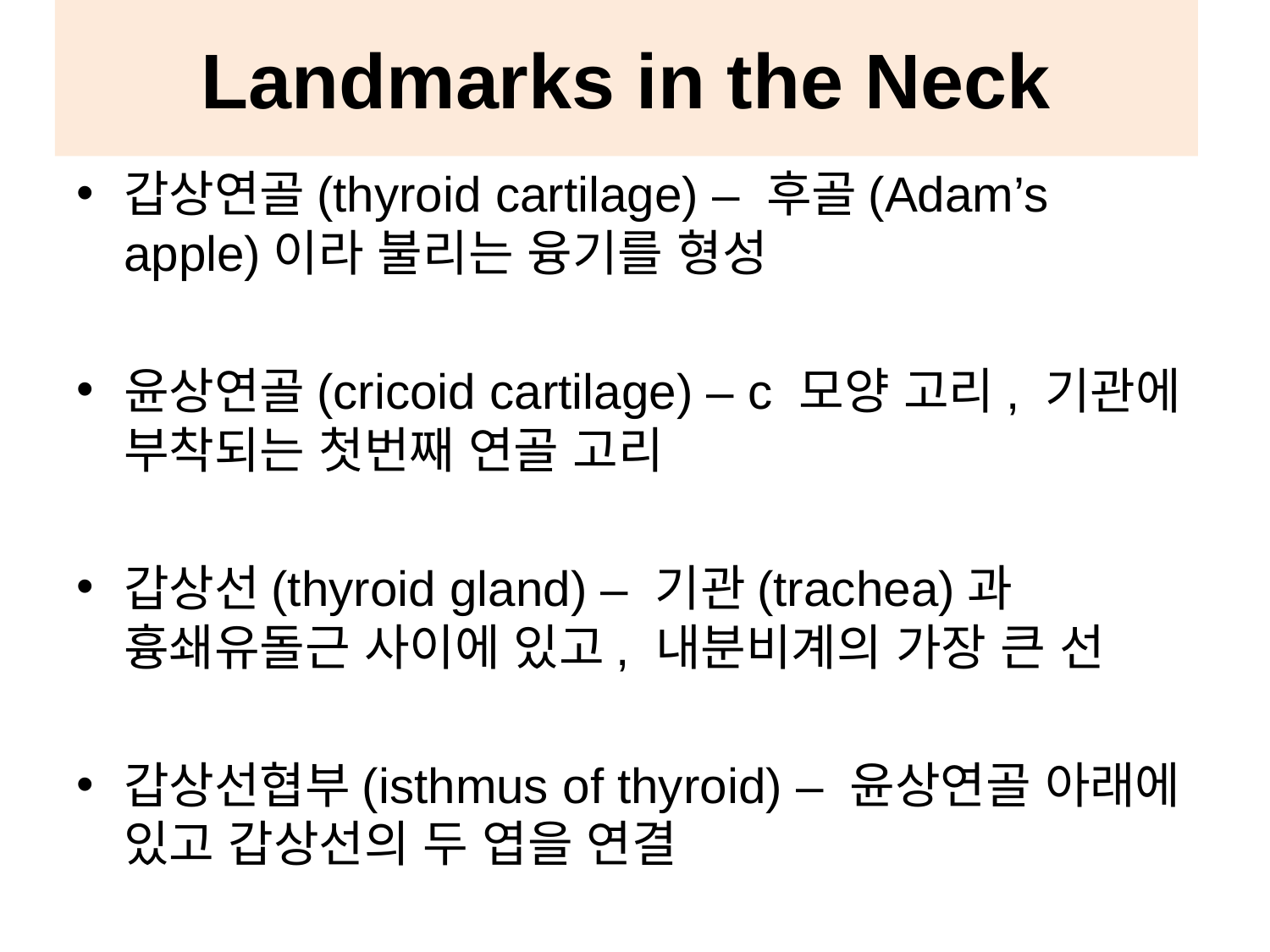

# Landmarks in the Neck
갑상연골(thyroid cartilage) – 후골(Adam’s apple)이라 불리는 융기를 형성

윤상연골(cricoid cartilage) – c 모양 고리, 기관에 부착되는 첫번째 연골 고리

갑상선(thyroid gland) – 기관(trachea)과 흉쇄유돌근 사이에 있고, 내분비계의 가장 큰 선

갑상선협부(isthmus of thyroid) – 윤상연골 아래에 있고 갑상선의 두 엽을 연결